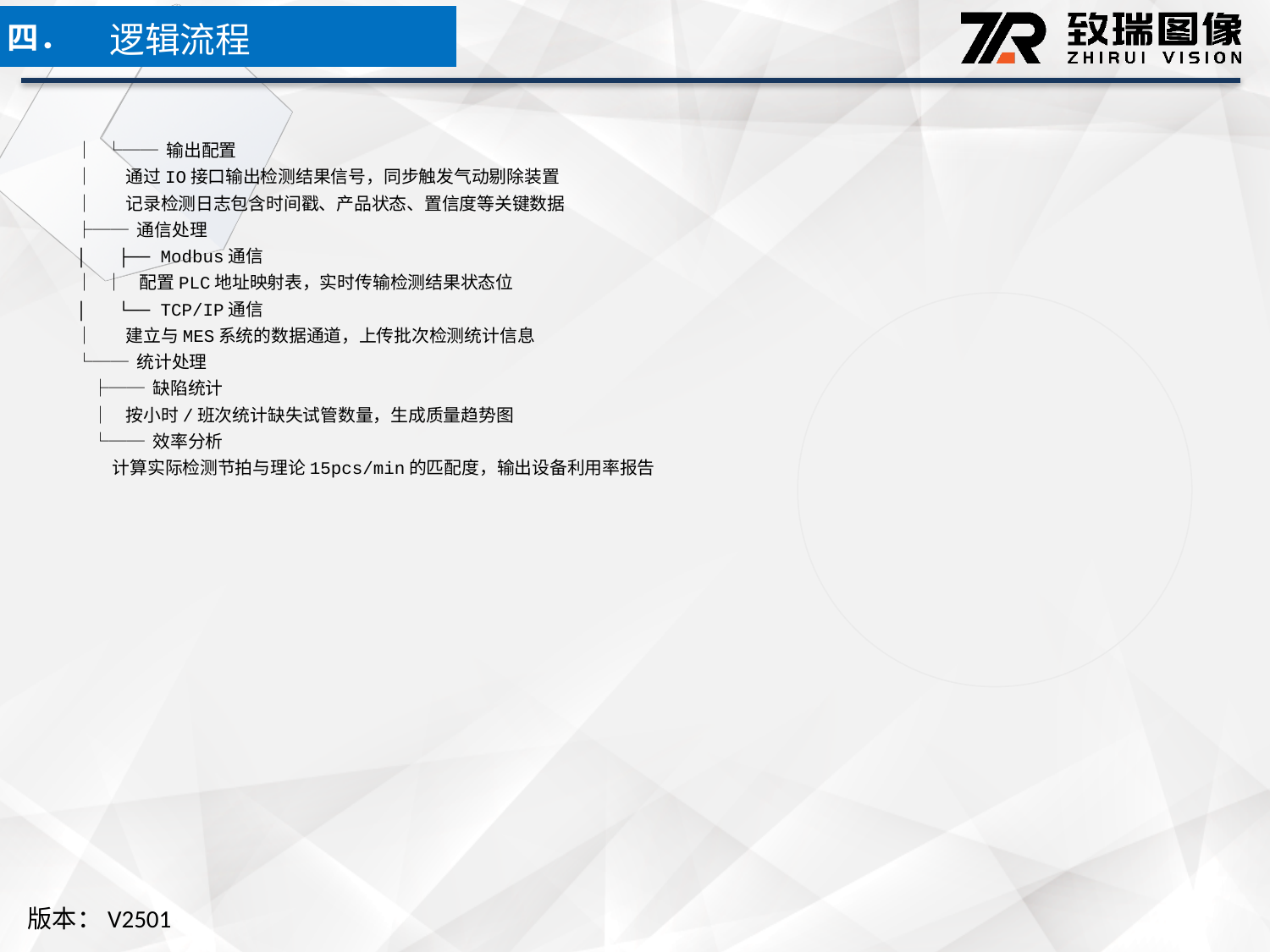

逻辑流程
四．

│   └── 输出配置
│       通过IO接口输出检测结果信号，同步触发气动剔除装置
│       记录检测日志包含时间戳、产品状态、置信度等关键数据
├── 通信处理
│   ├── Modbus通信
│   │   配置PLC地址映射表，实时传输检测结果状态位
│   └── TCP/IP通信
│       建立与MES系统的数据通道，上传批次检测统计信息
└── 统计处理
    ├── 缺陷统计
    │   按小时/班次统计缺失试管数量，生成质量趋势图
    └── 效率分析
        计算实际检测节拍与理论15pcs/min的匹配度，输出设备利用率报告